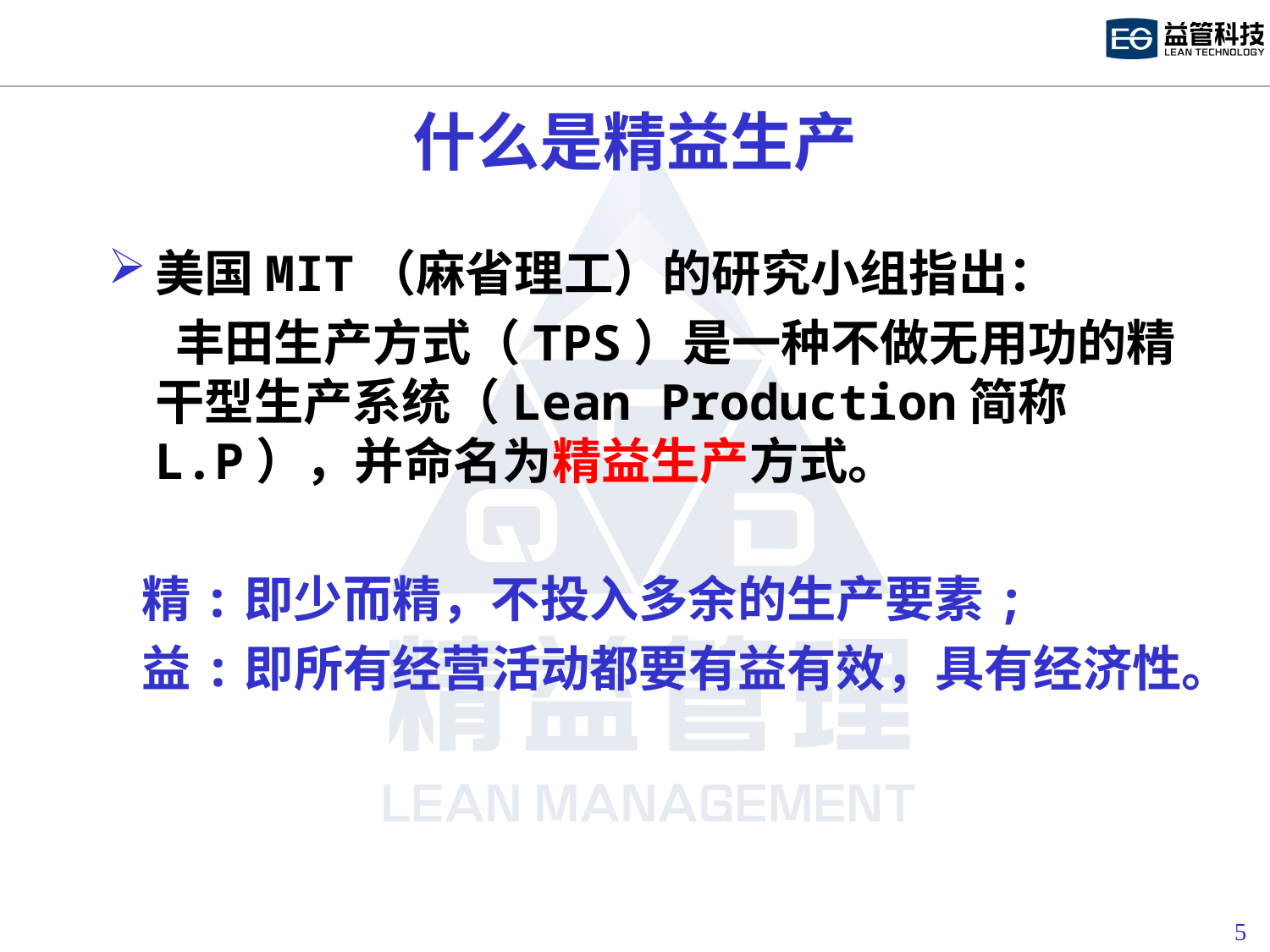

# 什么是精益生产
美国MIT（麻省理工）的研究小组指出：
     丰田生产方式（TPS）是一种不做无用功的精干型生产系统（Lean Production简称L.P），并命名为精益生产方式。

  精:即少而精，不投入多余的生产要素;
  益:即所有经营活动都要有益有效，具有经济性。